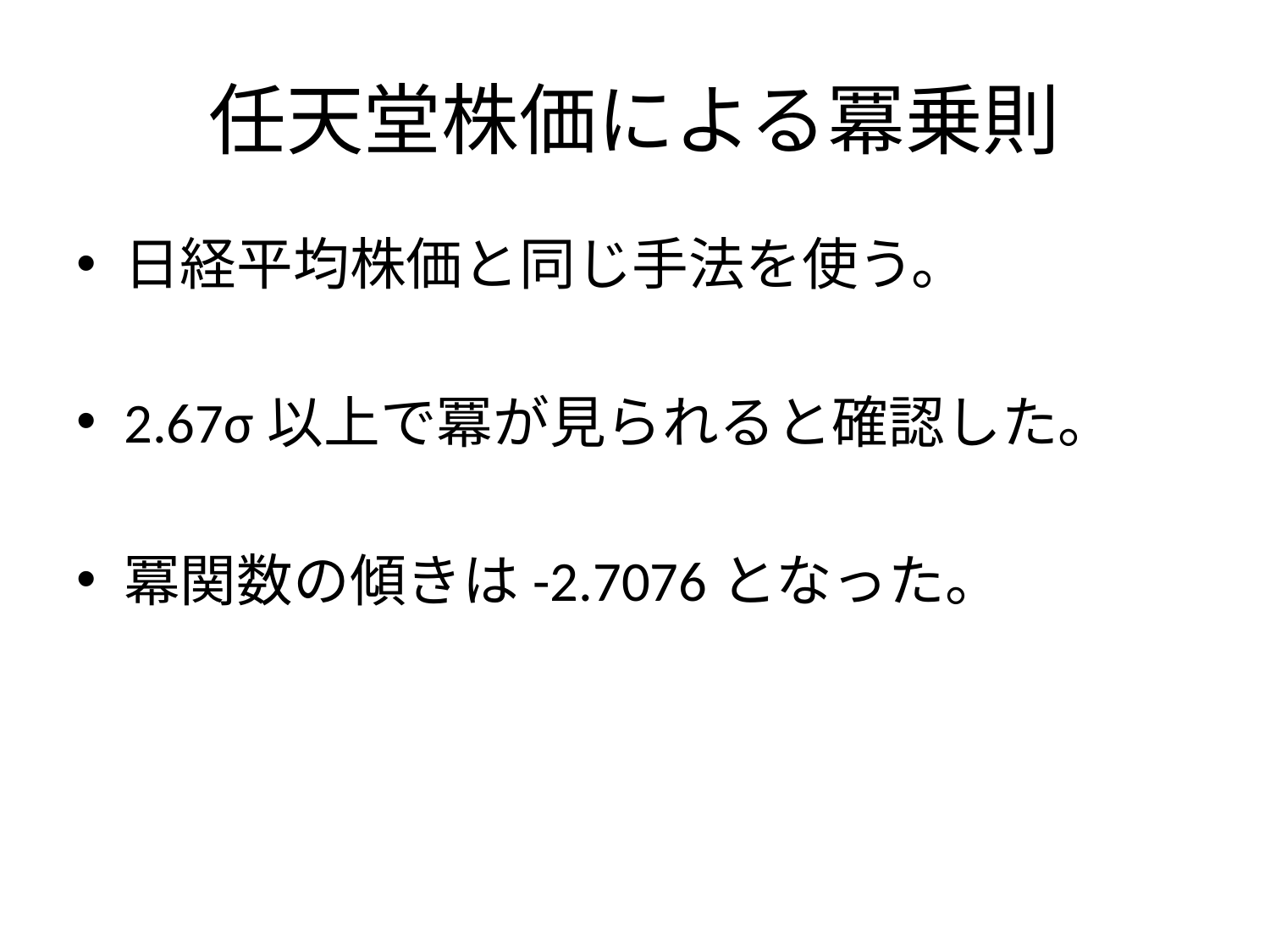

# 任天堂株価による冪乗則
日経平均株価と同じ手法を使う。

2.67σ以上で冪が見られると確認した。

冪関数の傾きは-2.7076となった。